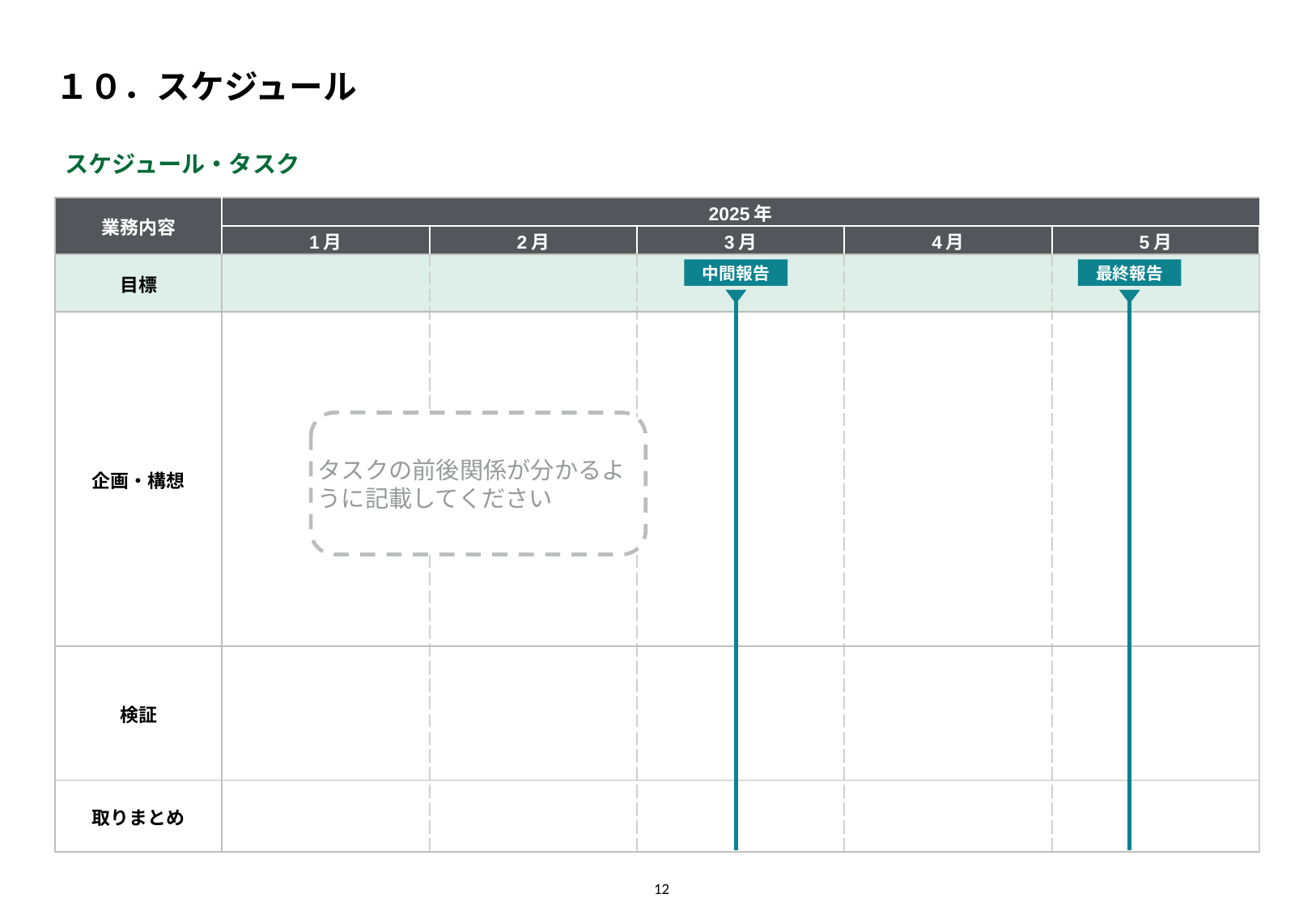

# １０．スケジュール
スケジュール・タスク
| 業務内容 | 2025年 | 2月 | 3月 | 4月 |  |
| --- | --- | --- | --- | --- | --- |
|  | 1月 | 2月 | 3月 | 4月 | 5月 |
| 目標 |  |  |  |  |  |
| 企画・構想 |  |  |  |  |  |
| 検証 |  |  |  |  |  |
| 取りまとめ |  |  |  |  |  |
中間報告
最終報告

タスクの前後関係が分かるように記載してください
12